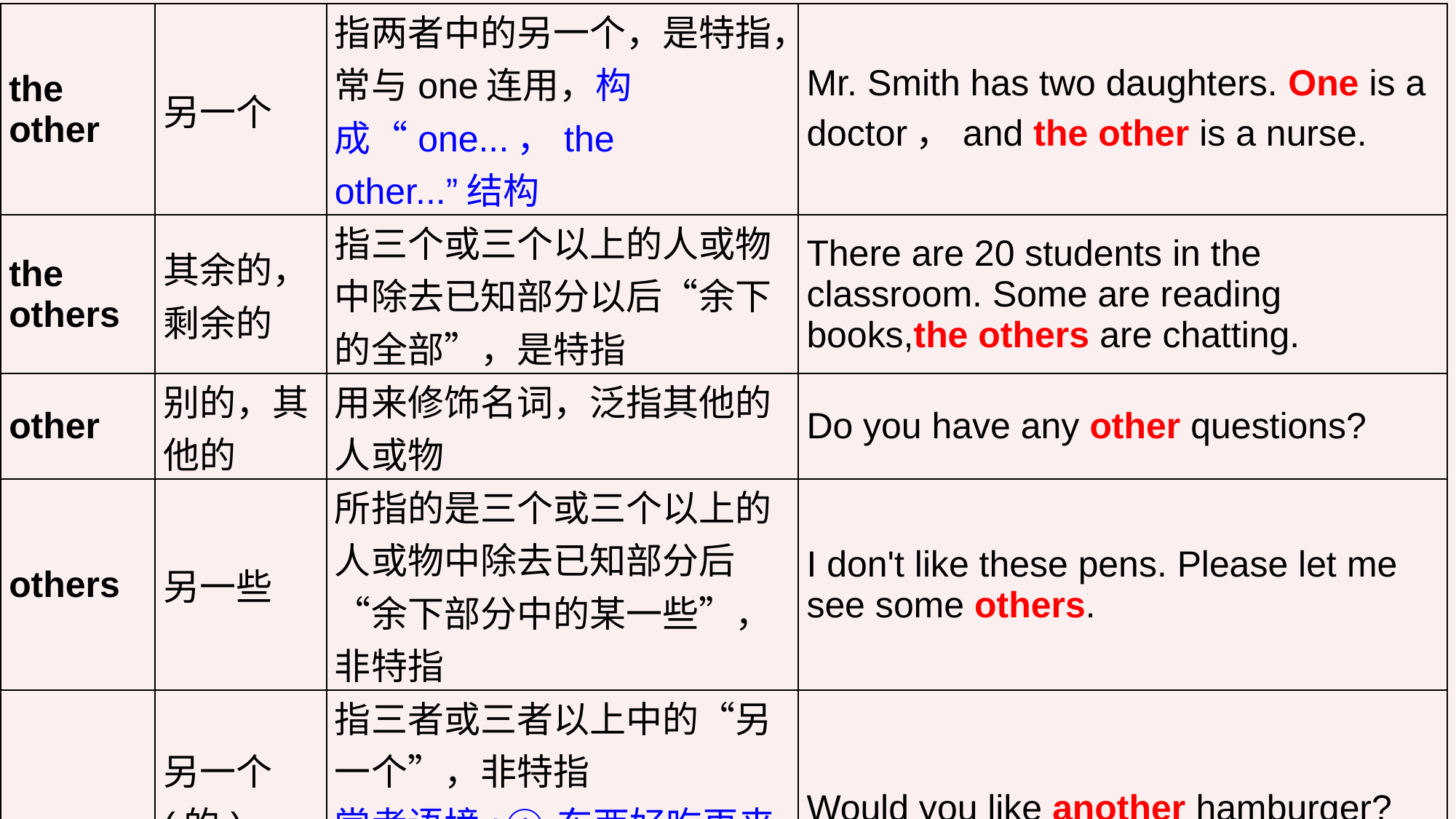

| the other | 另一个 | 指两者中的另一个，是特指，常与one连用，构成“one...，the other...”结构 | Mr. Smith has two daughters. One is a doctor，and the other is a nurse. |
| --- | --- | --- | --- |
| the others | 其余的，剩余的 | 指三个或三个以上的人或物中除去已知部分以后“余下的全部”，是特指 | There are 20 students in the classroom. Some are reading books,the others are chatting. |
| other | 别的，其他的 | 用来修饰名词，泛指其他的人或物 | Do you have any other questions? |
| others | 另一些 | 所指的是三个或三个以上的人或物中除去已知部分后“余下部分中的某一些”，非特指 | I don't like these pens. Please let me see some others. |
| another | 另一个(的)，再 一个(的) | 指三者或三者以上中的“另一个”，非特指 常考语境:①东西好吃再来一个；②衣服/鞋子不喜欢，再来一个......；③拜访某人改天④another+基数词+名复 | Would you like another hamburger? 你还想再要个汉堡包吗？ I want another two apples. =I want two more apples. |